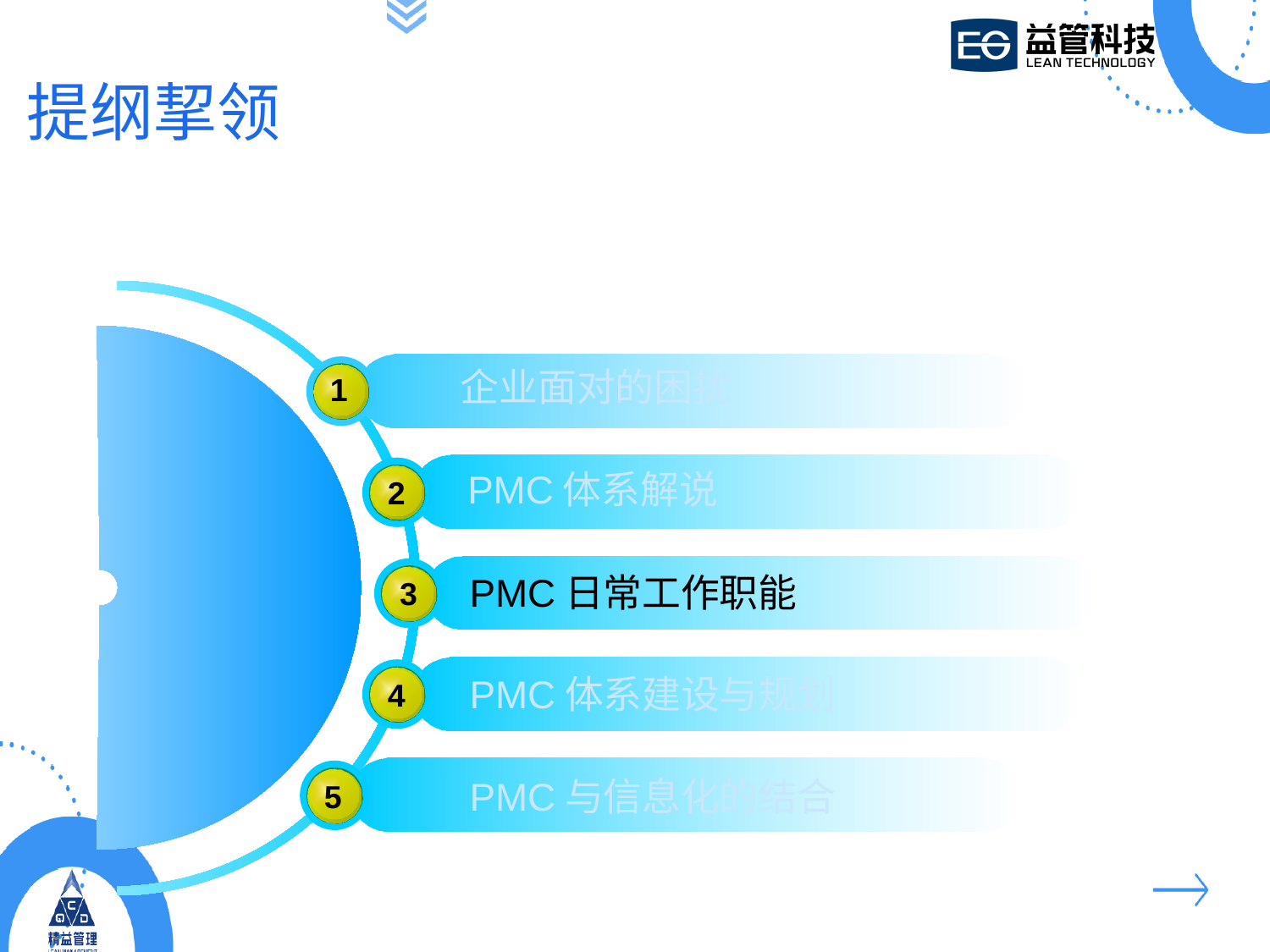

提纲挈领

企业面对的困扰
1

PMC体系解说
2

PMC日常工作职能
3

PMC体系建设与规划
4

PMC与信息化的结合
5